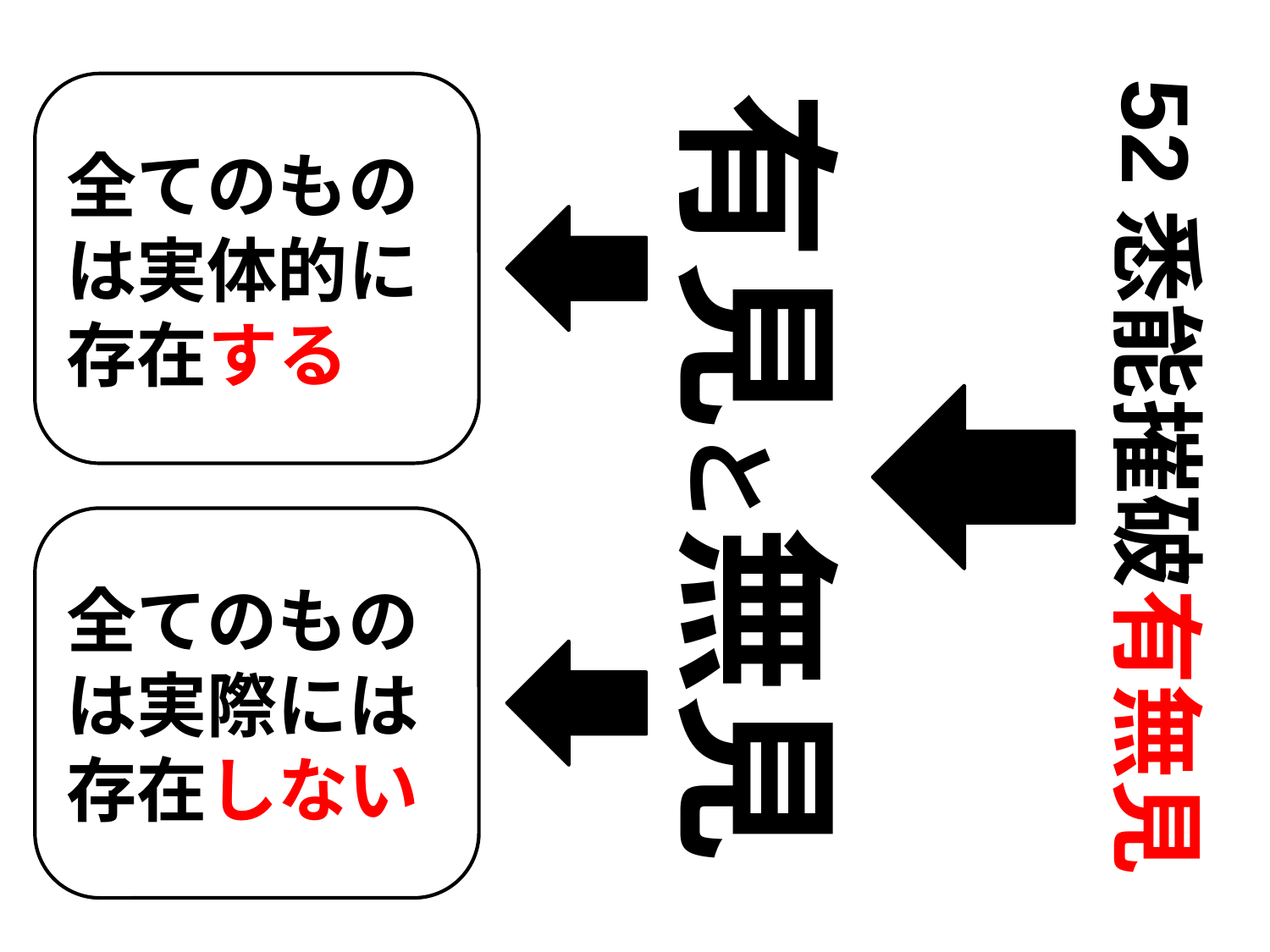

有見と無見

52悉能摧破有無見

全てのもの
は実体的に存在する

全てのもの
は実際には存在しない